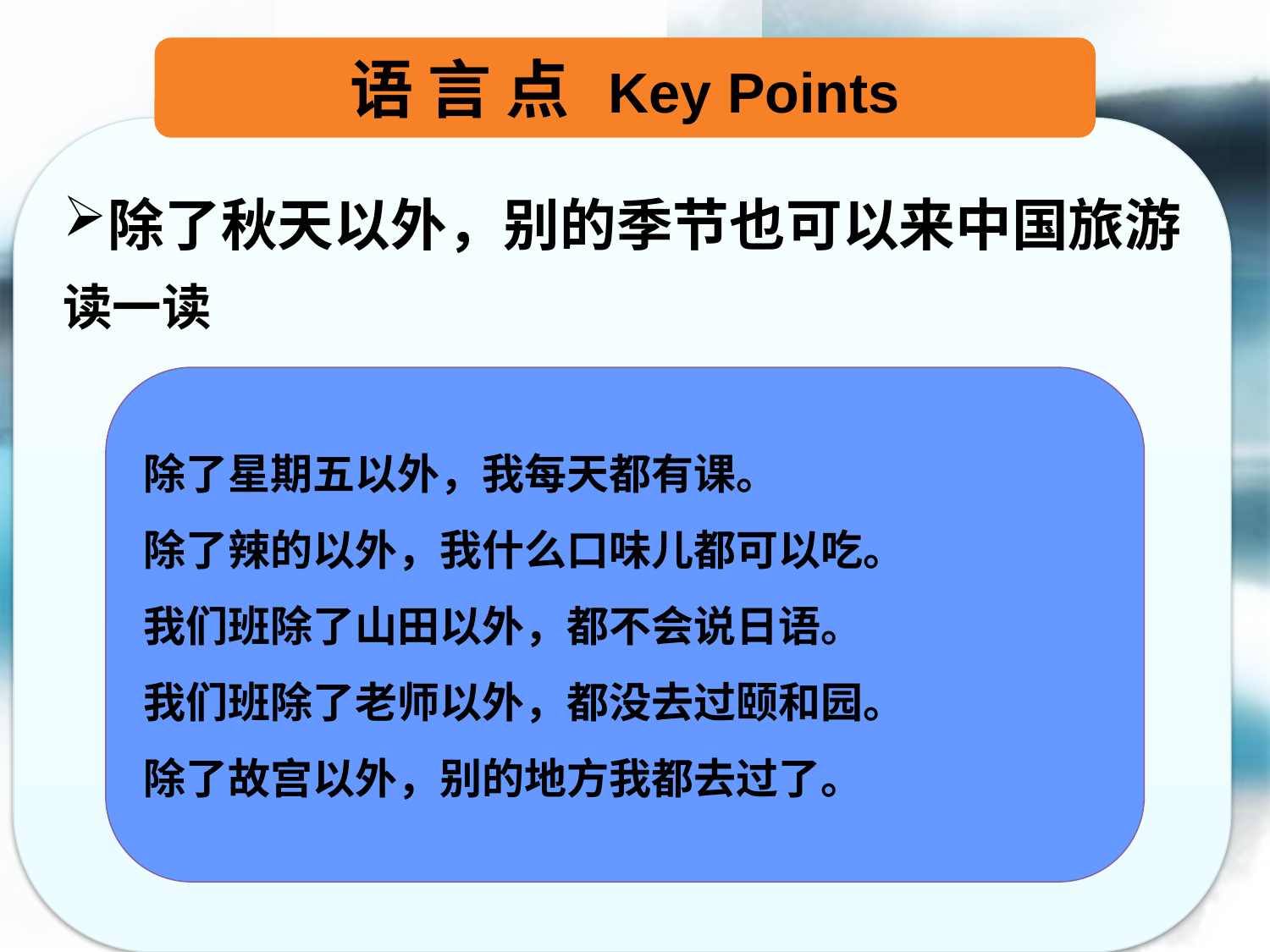

语 言 点  Key Points

除了秋天以外，别的季节也可以来中国旅游
读一读

除了星期五以外，我每天都有课。
除了辣的以外，我什么口味儿都可以吃。
我们班除了山田以外，都不会说日语。
我们班除了老师以外，都没去过颐和园。
除了故宫以外，别的地方我都去过了。